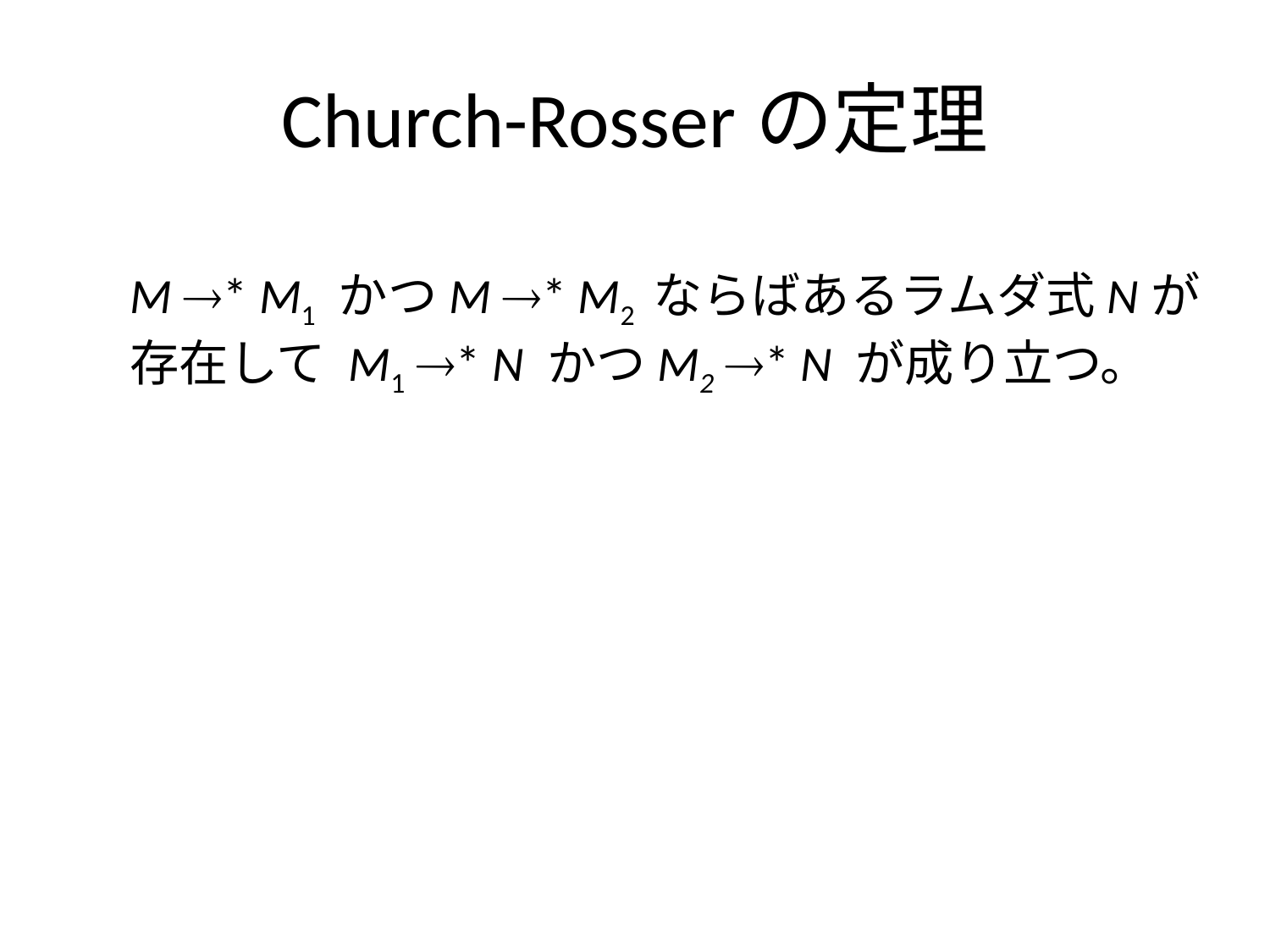

Church-Rosserの定理
M →* M1 かつM →* M2 ならばあるラムダ式Nが
存在して M1 →* N かつM2 →* N が成り立つ。